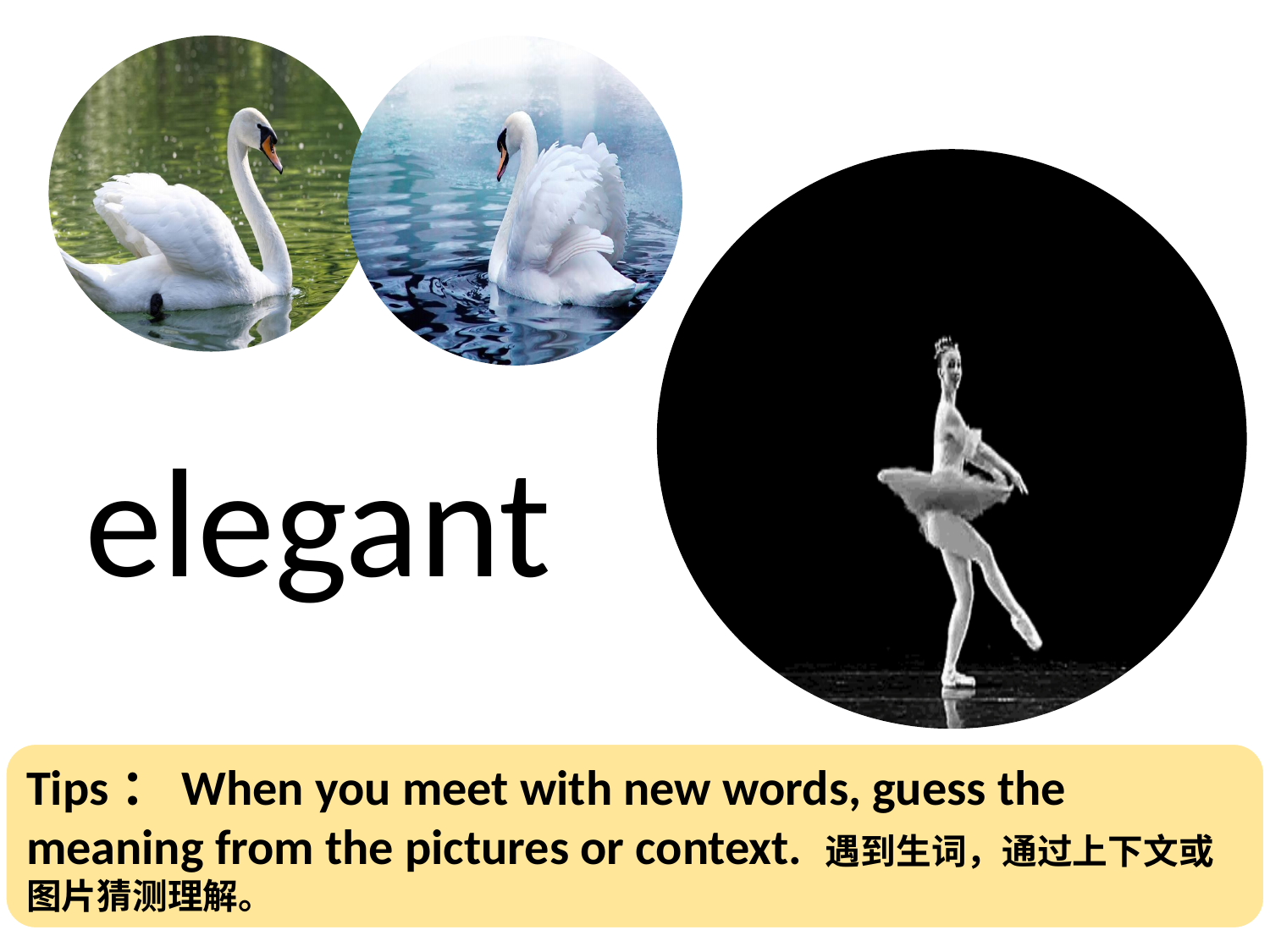

elegant
Tips：When you meet with new words, guess the meaning from the pictures or context. 遇到生词，通过上下文或图片猜测理解。